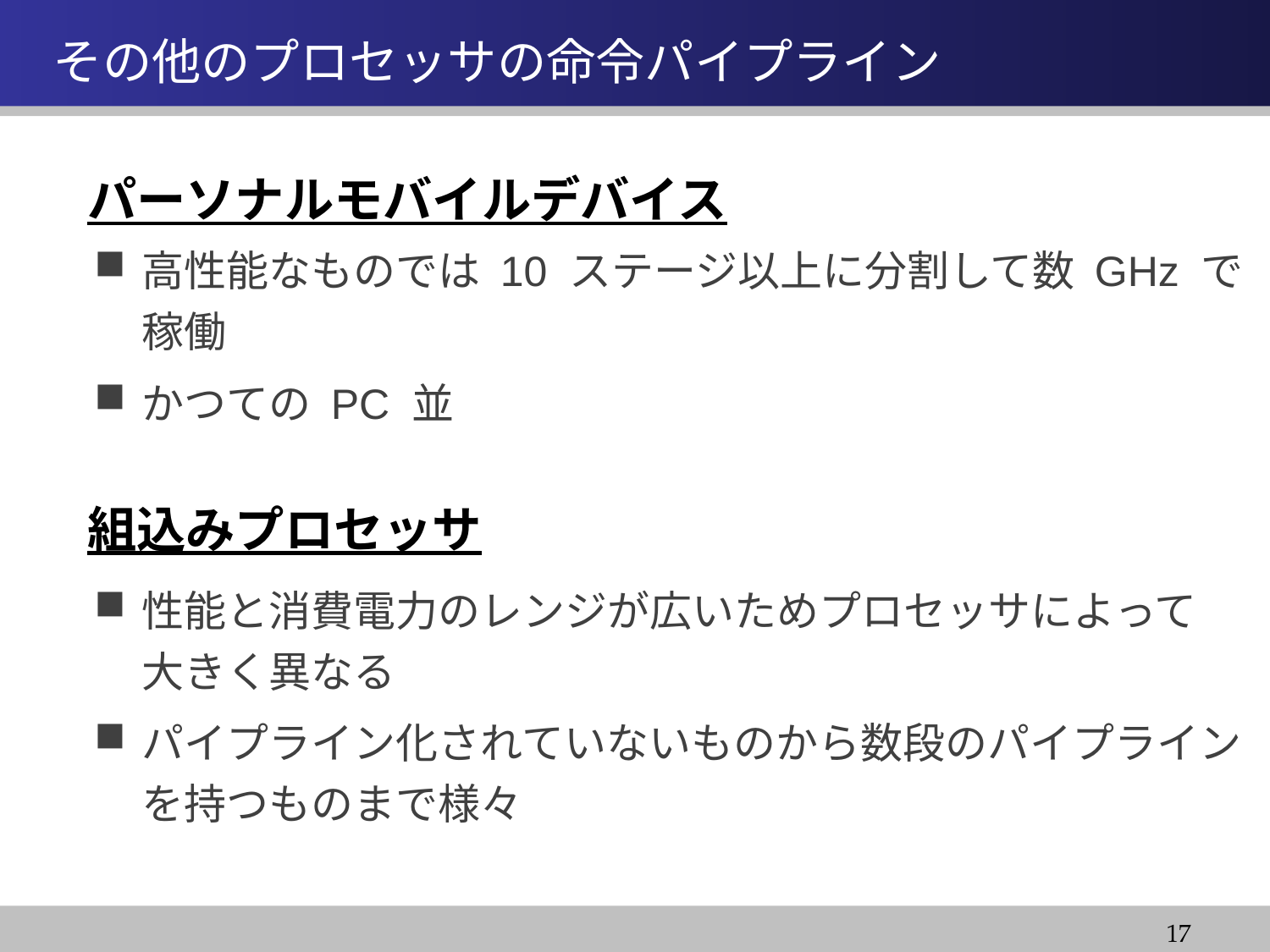

情報システム基盤学基礎１
# その他のプロセッサの命令パイプライン
パーソナルモバイルデバイス
高性能なものでは 10 ステージ以上に分割して数 GHz で
稼働
かつての PC 並
組込みプロセッサ
性能と消費電力のレンジが広いためプロセッサによって
大きく異なる
パイプライン化されていないものから数段のパイプラインを持つものまで様々

17